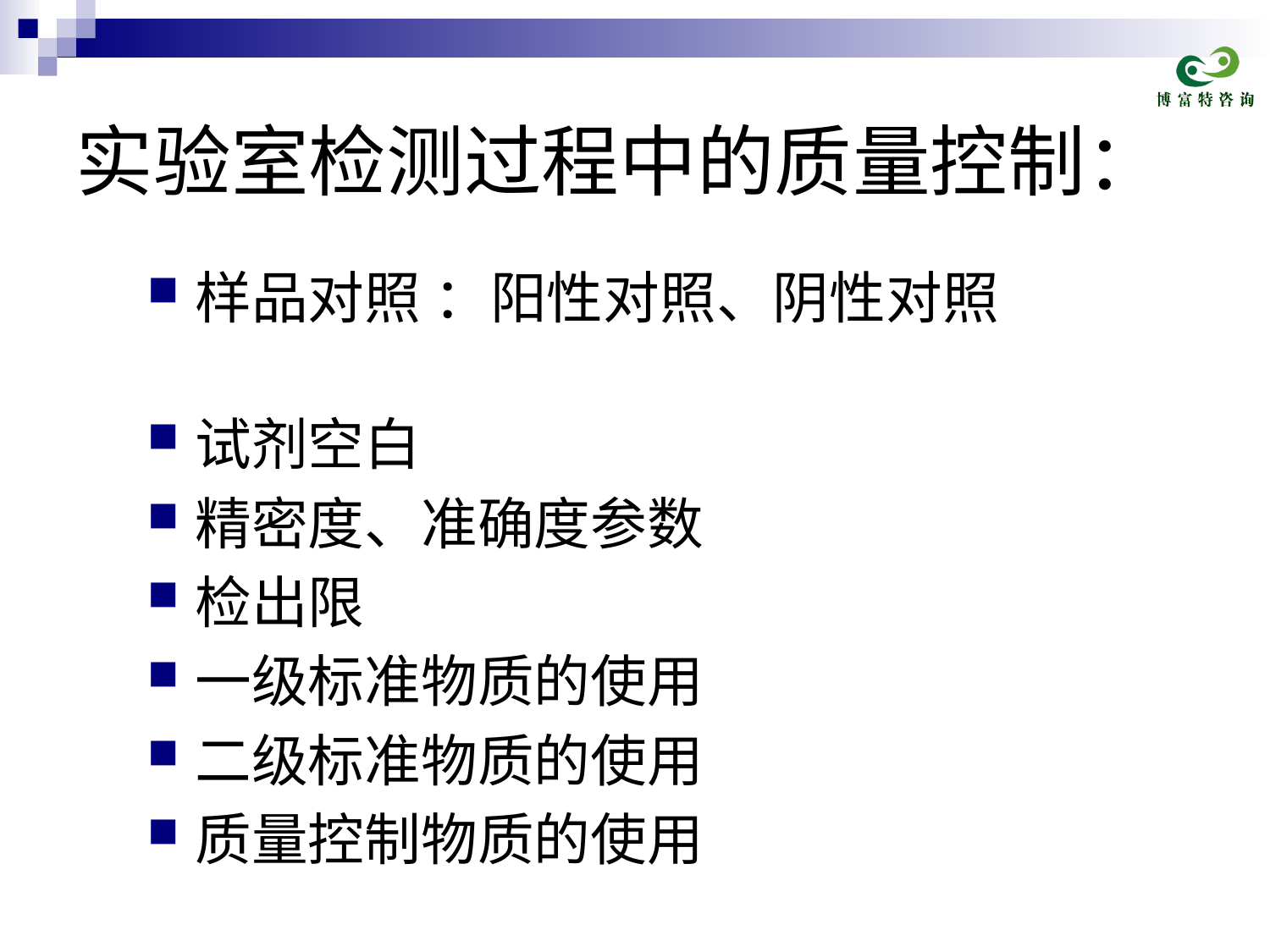

# 实验室检测过程中的质量控制：
样品对照 ：阳性对照、阴性对照
试剂空白
精密度、准确度参数
检出限
一级标准物质的使用
二级标准物质的使用
质量控制物质的使用